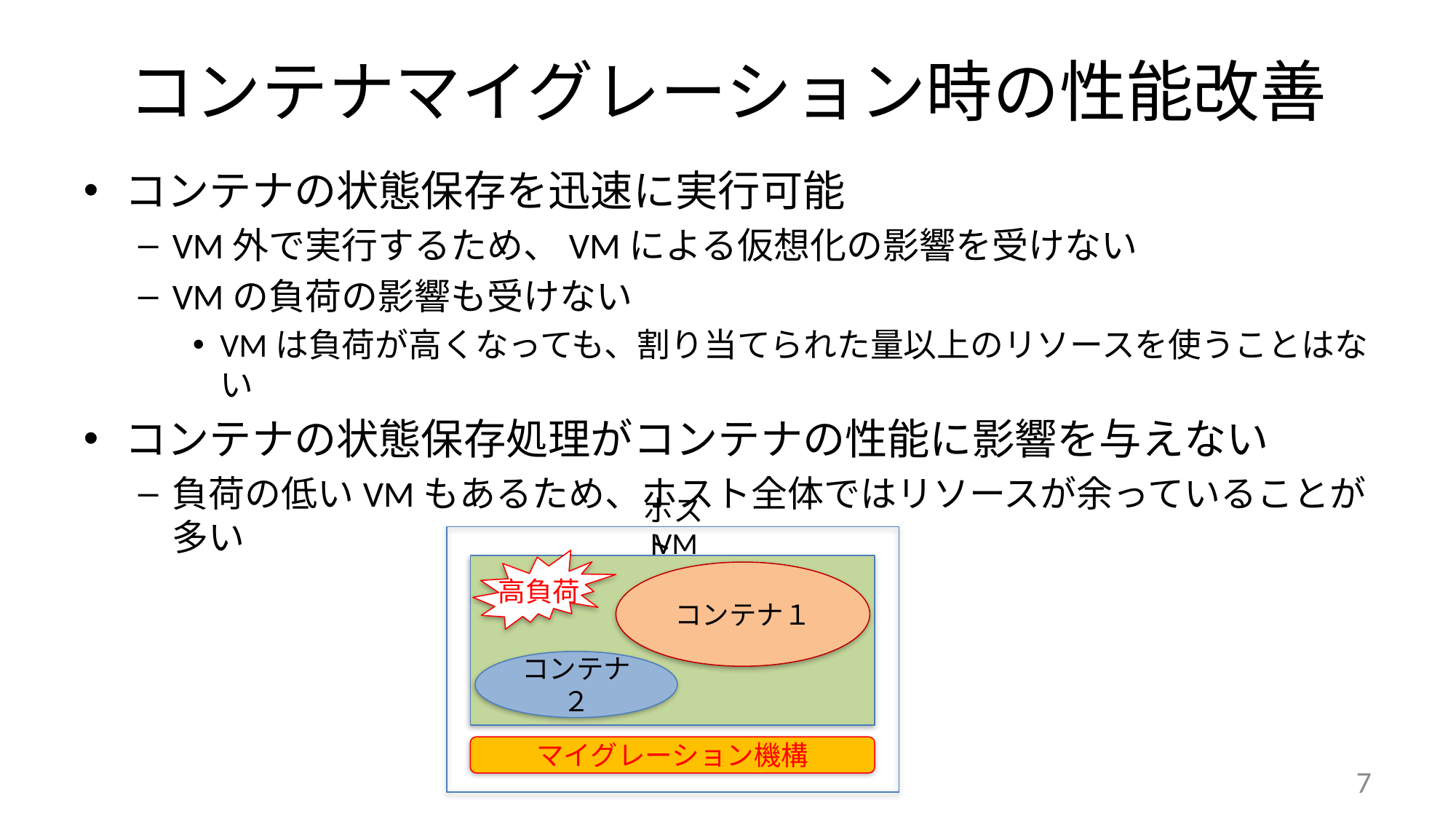

# コンテナマイグレーション時の性能改善
コンテナの状態保存を迅速に実行可能
VM外で実行するため、VMによる仮想化の影響を受けない
VMの負荷の影響も受けない
VMは負荷が高くなっても、割り当てられた量以上のリソースを使うことはない
コンテナの状態保存処理がコンテナの性能に影響を与えない
負荷の低いVMもあるため、ホスト全体ではリソースが余っていることが多い
ホスト
VM
高負荷

コンテナ１
コンテナ２
マイグレーション機構

7